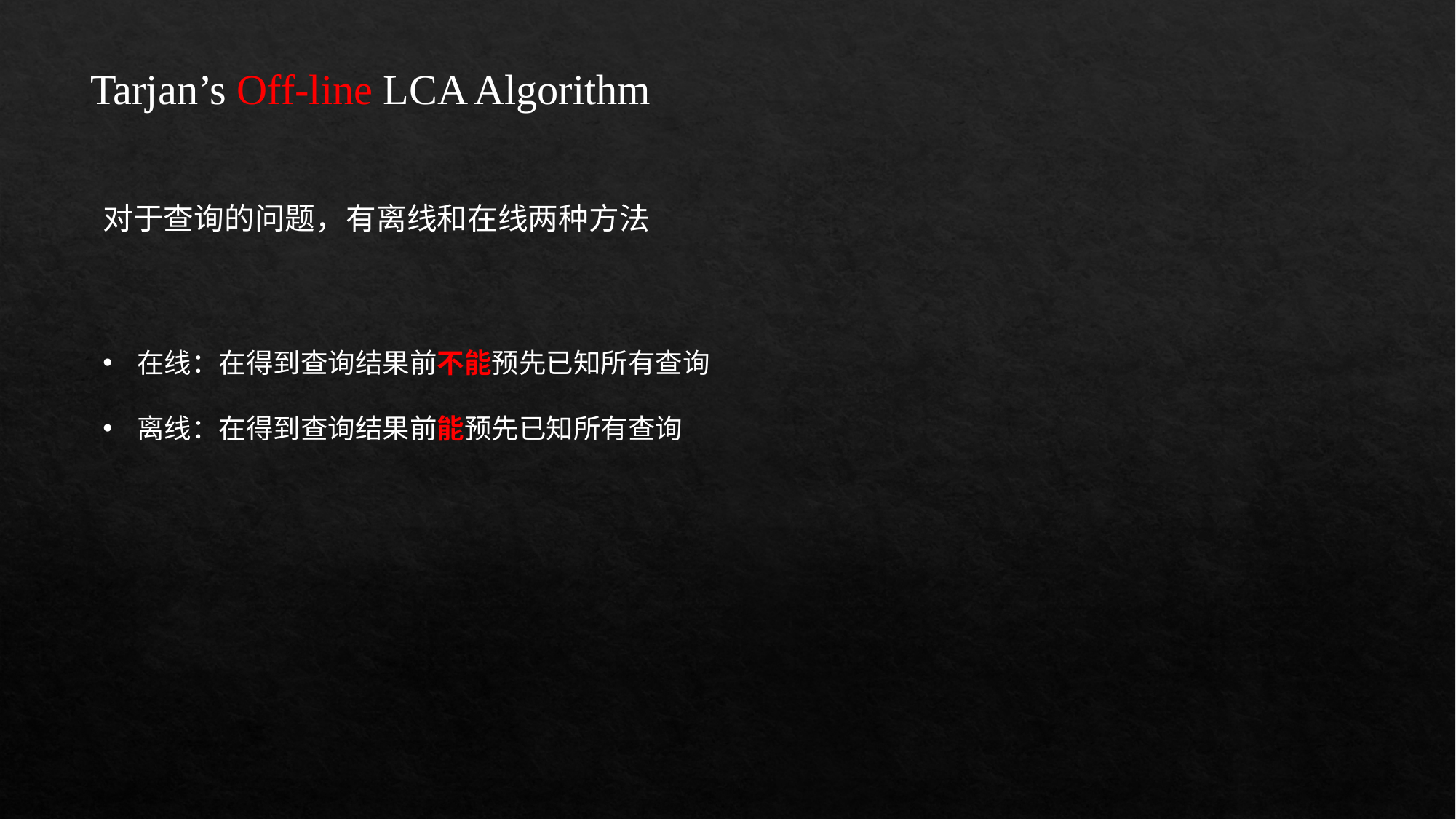

Tarjan’s Off-line LCA Algorithm
对于查询的问题，有离线和在线两种方法
在线：在得到查询结果前不能预先已知所有查询
离线：在得到查询结果前能预先已知所有查询